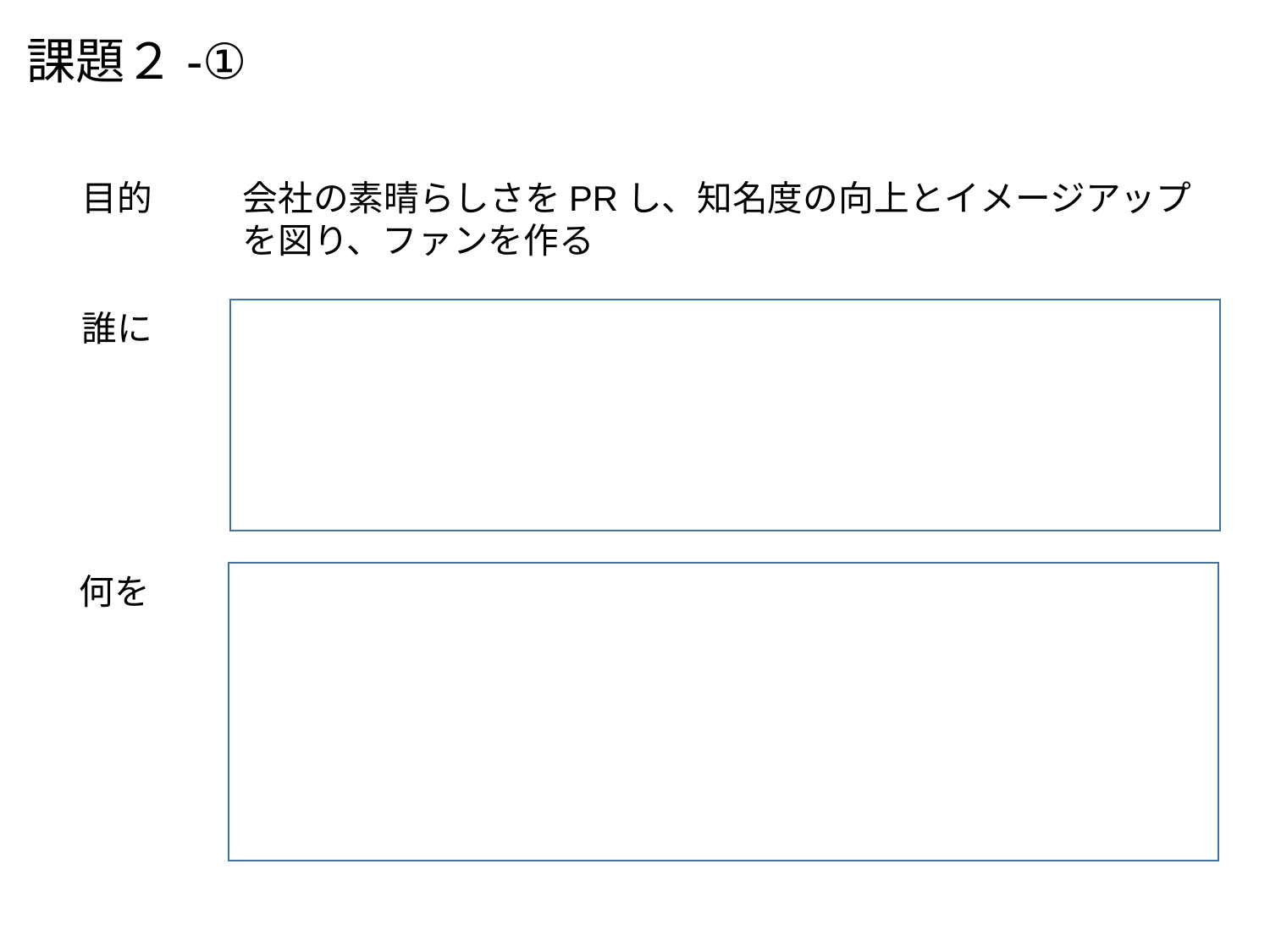

課題２-①
目的
会社の素晴らしさをPRし、知名度の向上とイメージアップを図り、ファンを作る

誰に
何を